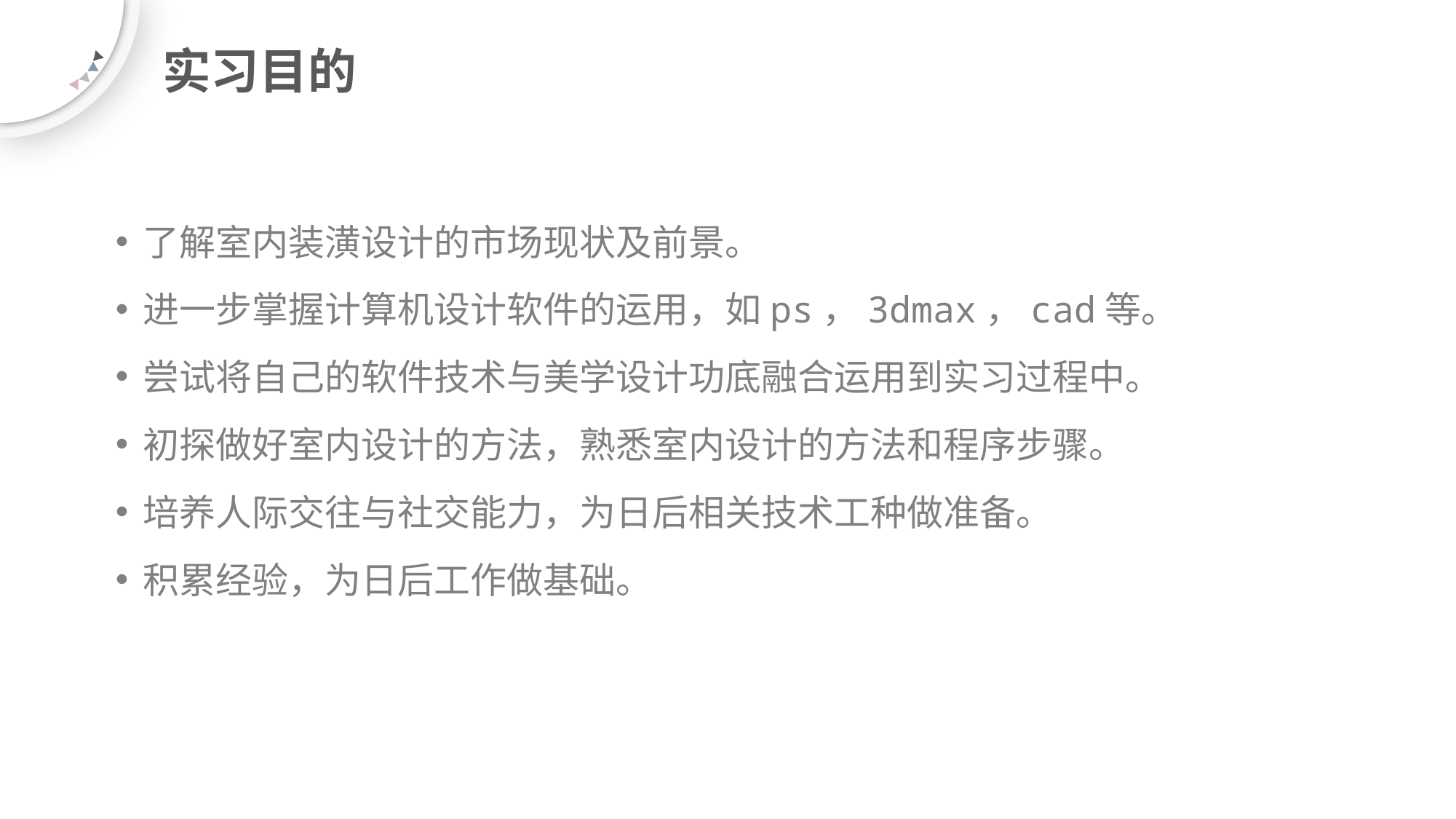

# 实习目的
了解室内装潢设计的市场现状及前景。
进一步掌握计算机设计软件的运用，如ps，3dmax，cad等。
尝试将自己的软件技术与美学设计功底融合运用到实习过程中。
初探做好室内设计的方法，熟悉室内设计的方法和程序步骤。
培养人际交往与社交能力，为日后相关技术工种做准备。
积累经验，为日后工作做基础。